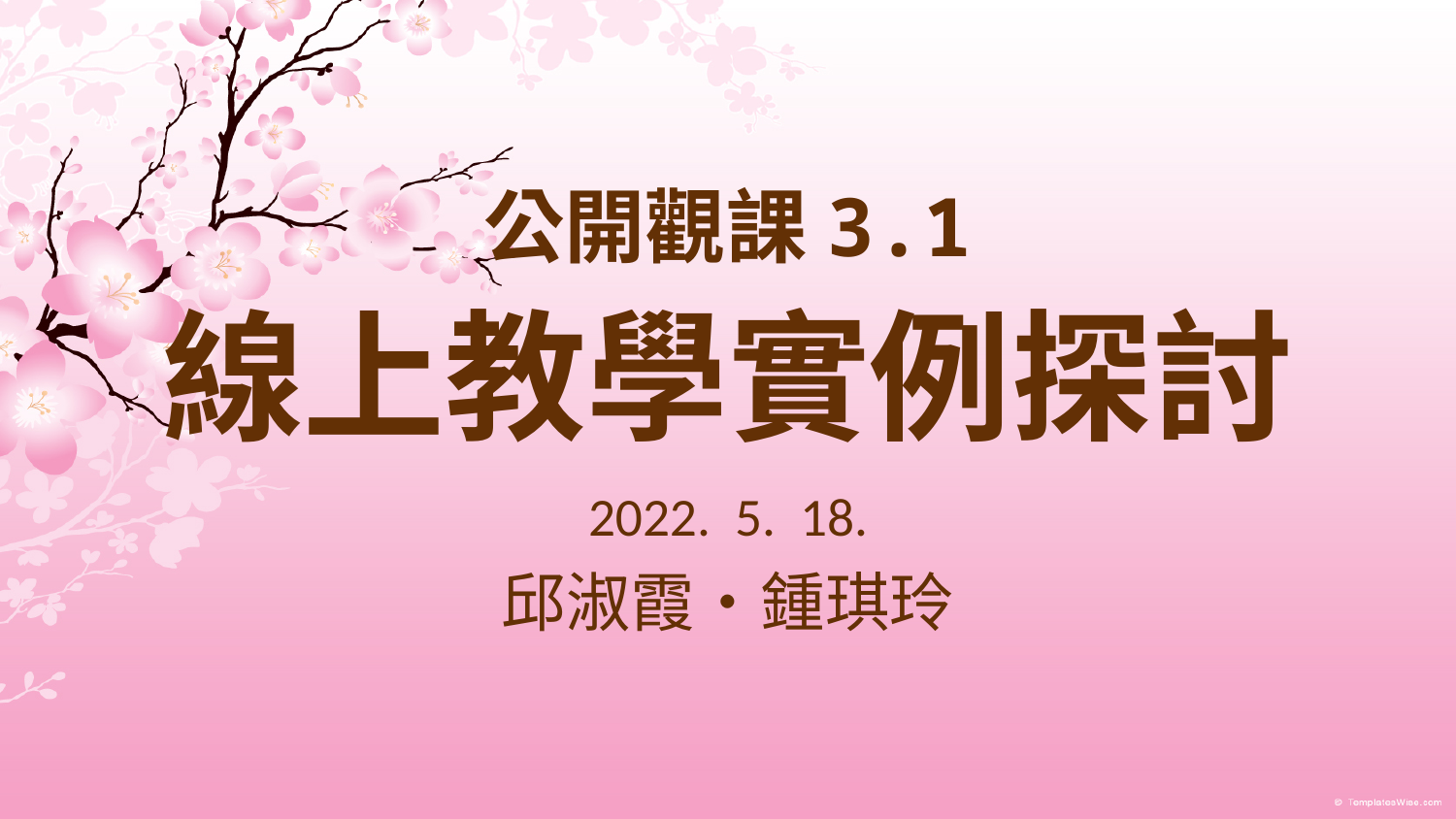

公開觀課3.1
# 線上教學實例探討
2022.  5.  18.
邱淑霞‧鍾琪玲